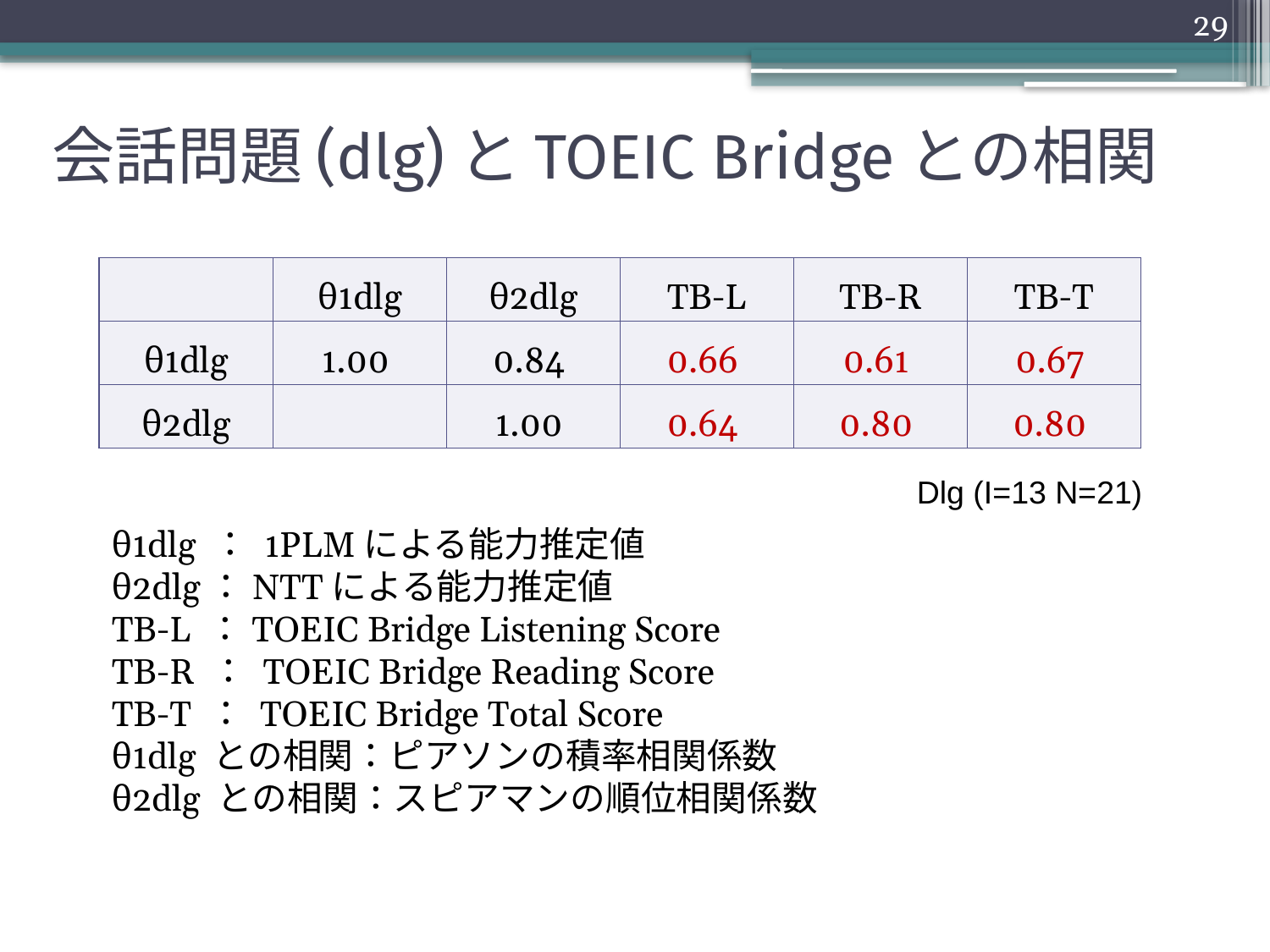

29
# 会話問題(dlg)とTOEIC Bridgeとの相関
|  |
| --- |
|  | θ1dlg | θ2dlg | TB-L | TB-R | TB-T |
| --- | --- | --- | --- | --- | --- |
| θ1dlg | 1.00 | 0.84 | 0.66 | 0.61 | 0.67 |
| θ2dlg |  | 1.00 | 0.64 | 0.80 | 0.80 |
Dlg (I=13 N=21)
θ1dlg ： 1PLMによる能力推定値
θ2dlg：NTTによる能力推定値
TB-L ：TOEIC Bridge Listening Score
TB-R ： TOEIC Bridge Reading Score
TB-T ： TOEIC Bridge Total Score
θ1dlg との相関：ピアソンの積率相関係数
θ2dlg との相関：スピアマンの順位相関係数